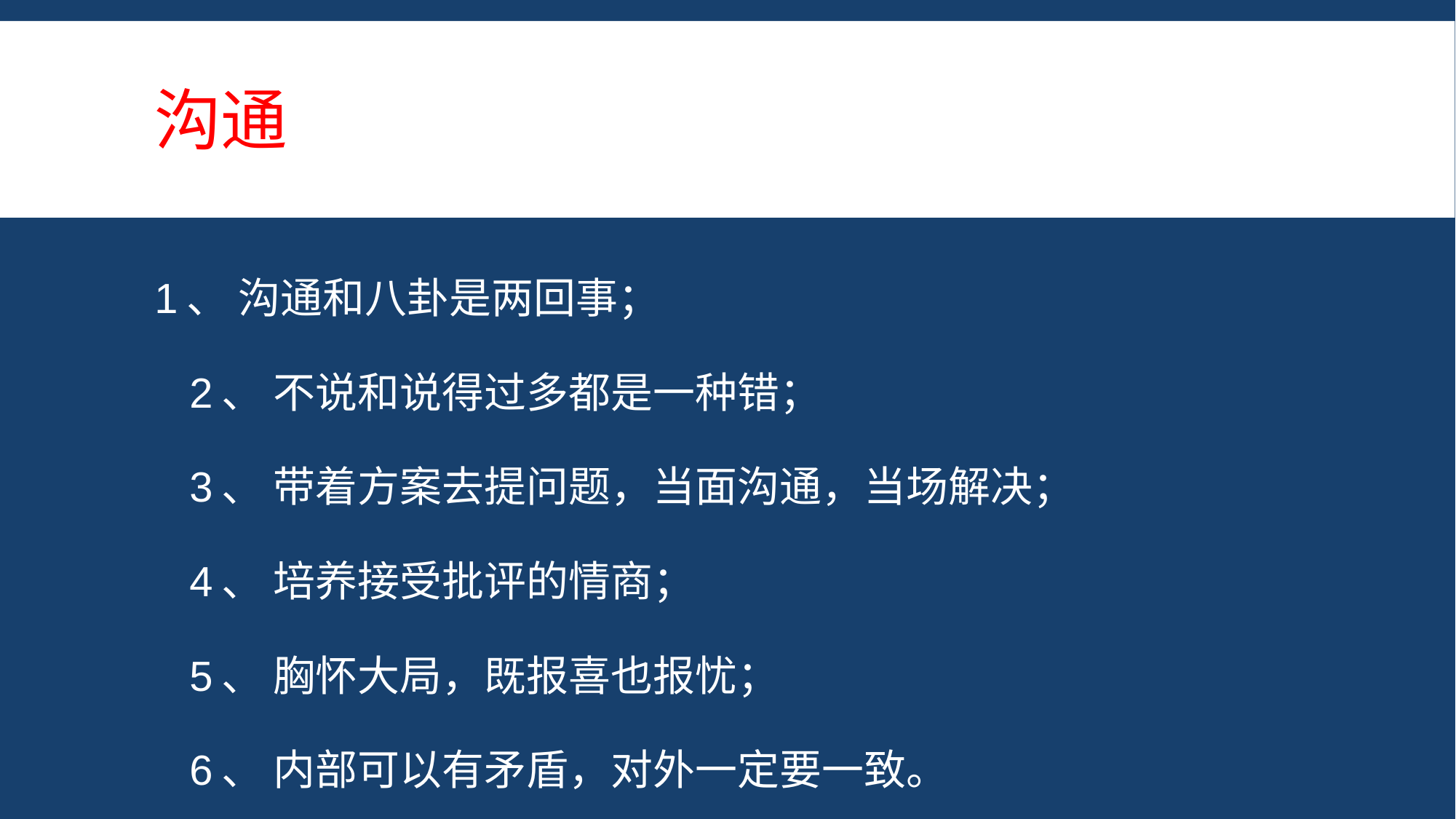

# 沟通
1、 沟通和八卦是两回事；
   2、 不说和说得过多都是一种错；
   3、 带着方案去提问题，当面沟通，当场解决；
   4、 培养接受批评的情商；
   5、 胸怀大局，既报喜也报忧；
   6、 内部可以有矛盾，对外一定要一致。